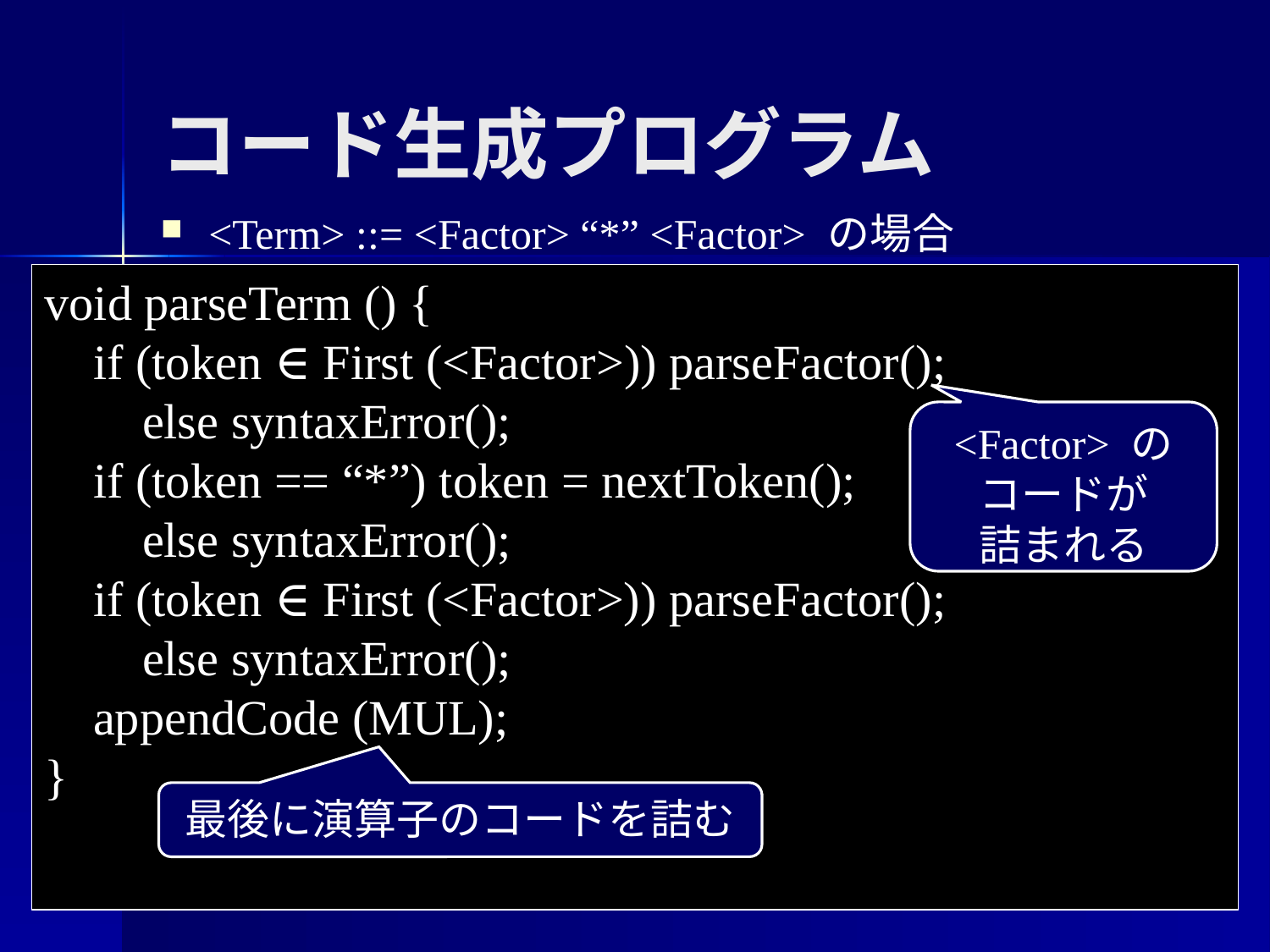

コード生成プログラム
<Term> ::= <Factor> “*” <Factor> の場合
void parseTerm () {
    if (token ∈ First (<Factor>)) parseFactor();
        else syntaxError();
    if (token == “*”) token = nextToken();
        else syntaxError();
    if (token ∈ First (<Factor>)) parseFactor();
        else syntaxError();
    appendCode (MUL);
}
<Factor> の
コードが
詰まれる
最後に演算子のコードを詰む